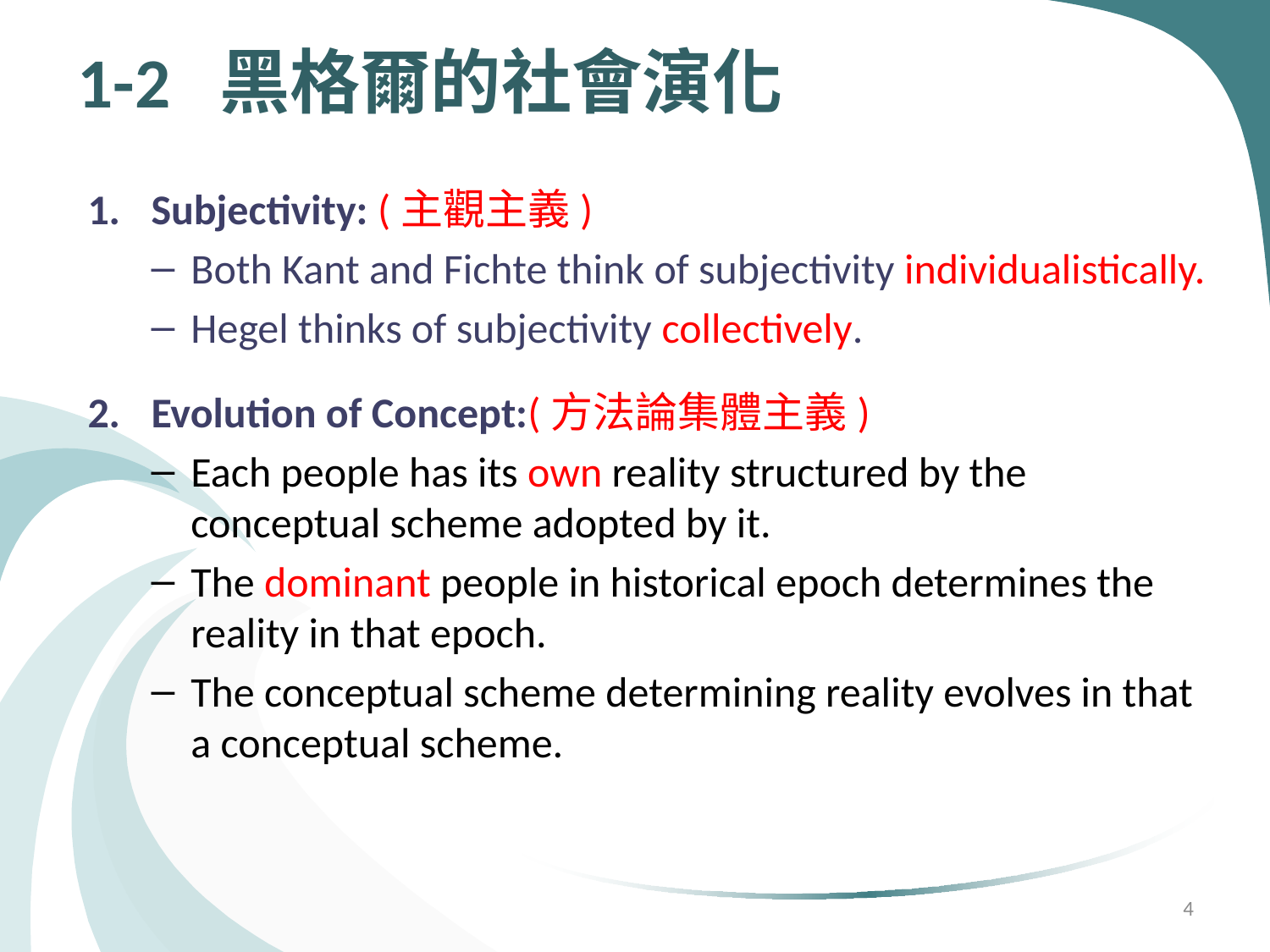

# 1-2  黑格爾的社會演化
Subjectivity: (主觀主義)
Both Kant and Fichte think of subjectivity individualistically.
Hegel thinks of subjectivity collectively.
Evolution of Concept:(方法論集體主義)
Each people has its own reality structured by the conceptual scheme adopted by it.
The dominant people in historical epoch determines the reality in that epoch.
The conceptual scheme determining reality evolves in that a conceptual scheme.
4